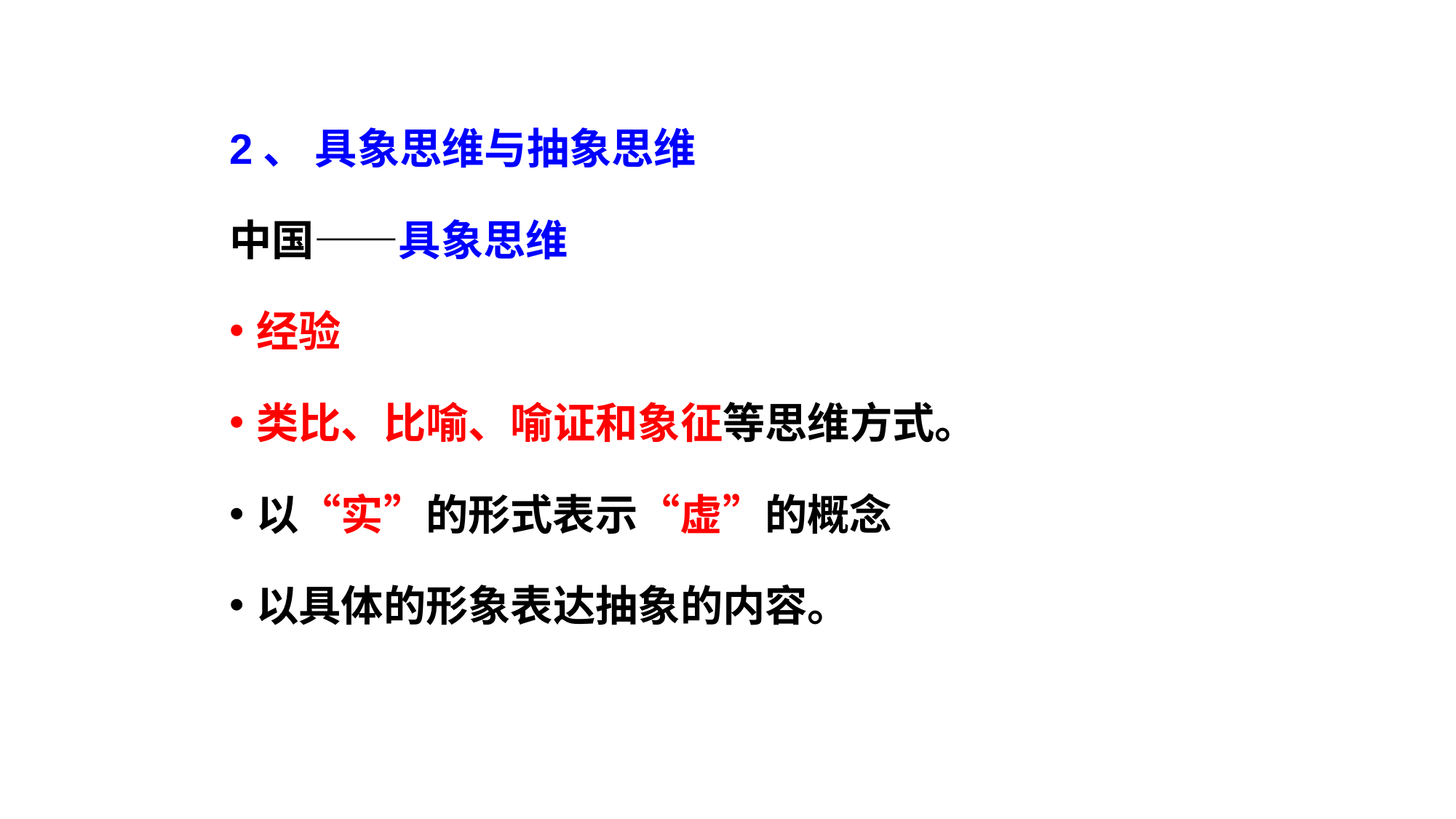

2、 具象思维与抽象思维
中国——具象思维
经验
类比、比喻、喻证和象征等思维方式。
以“实”的形式表示“虚”的概念
以具体的形象表达抽象的内容。